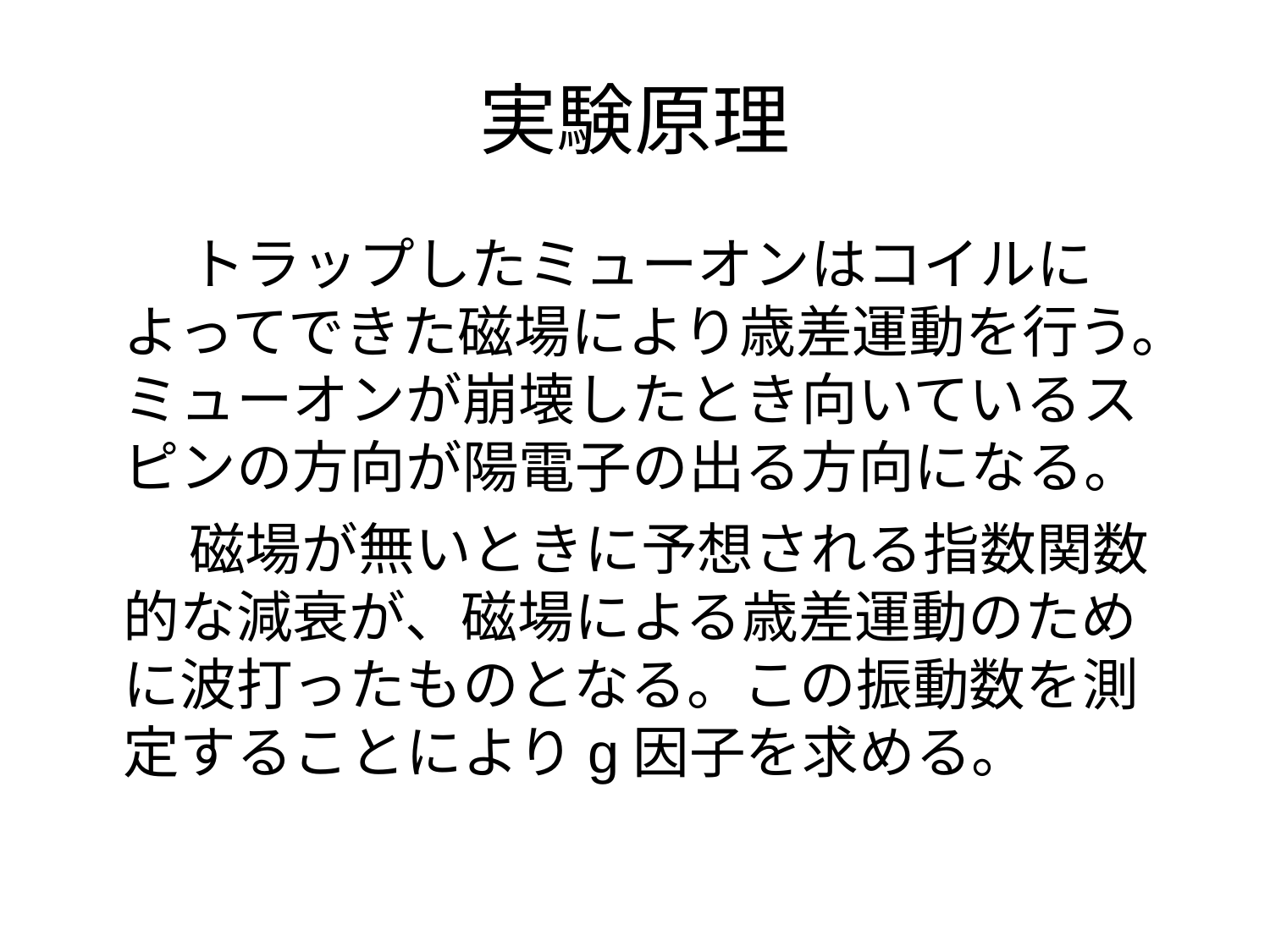

# 実験原理
　　トラップしたミューオンはコイルによってできた磁場により歳差運動を行う。ミューオンが崩壊したとき向いているスピンの方向が陽電子の出る方向になる。
　　磁場が無いときに予想される指数関数的な減衰が、磁場による歳差運動のために波打ったものとなる。この振動数を測定することによりg因子を求める。